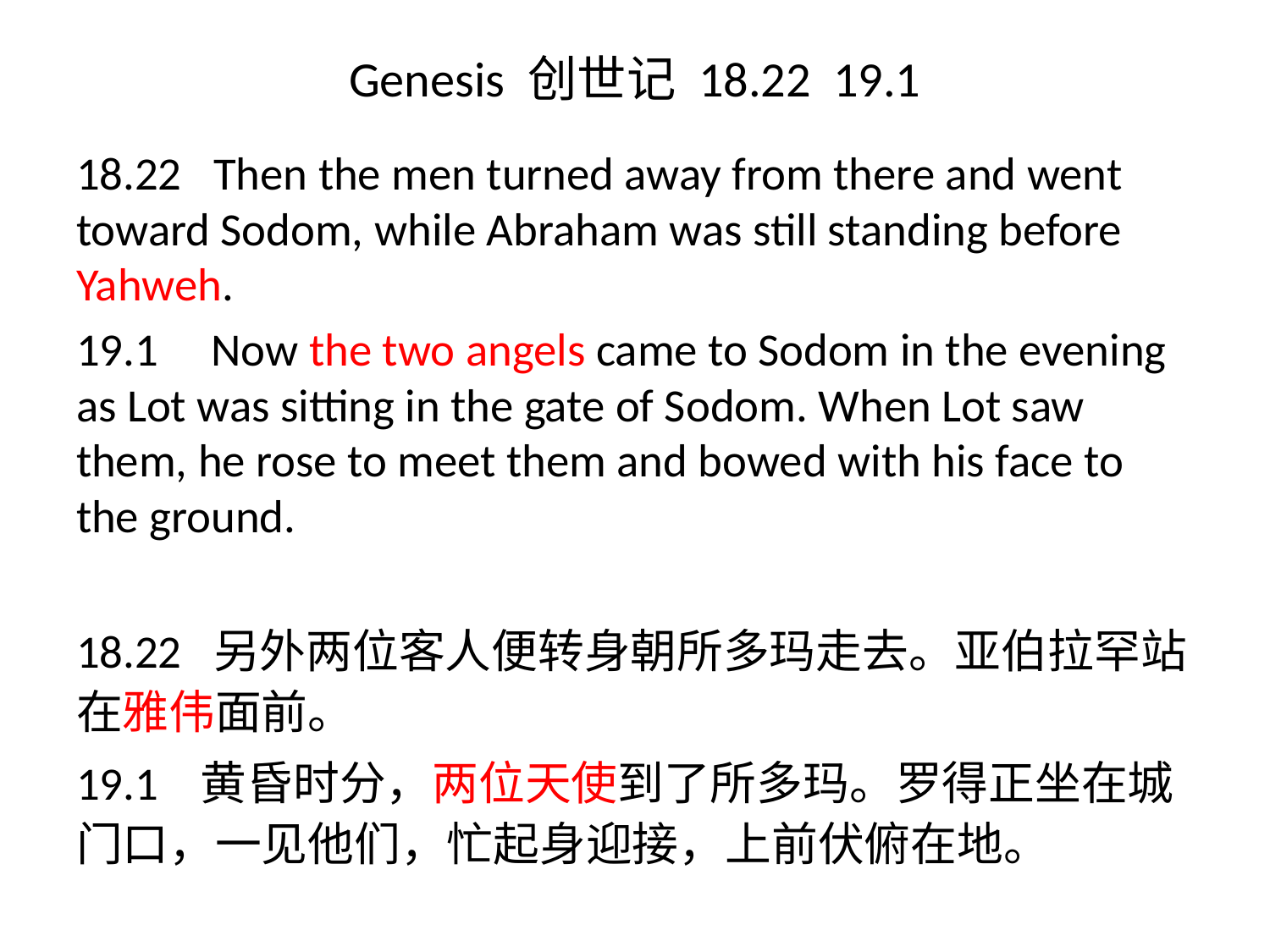

# Genesis 创世记 18.22  19.1
18.22   Then the men turned away from there and went toward Sodom, while Abraham was still standing before Yahweh.
19.1     Now the two angels came to Sodom in the evening as Lot was sitting in the gate of Sodom. When Lot saw them, he rose to meet them and bowed with his face to the ground.

18.22  另外两位客人便转身朝所多玛走去。亚伯拉罕站在雅伟面前。
19.1   黄昏时分，两位天使到了所多玛。罗得正坐在城门口，一见他们，忙起身迎接，上前伏俯在地。